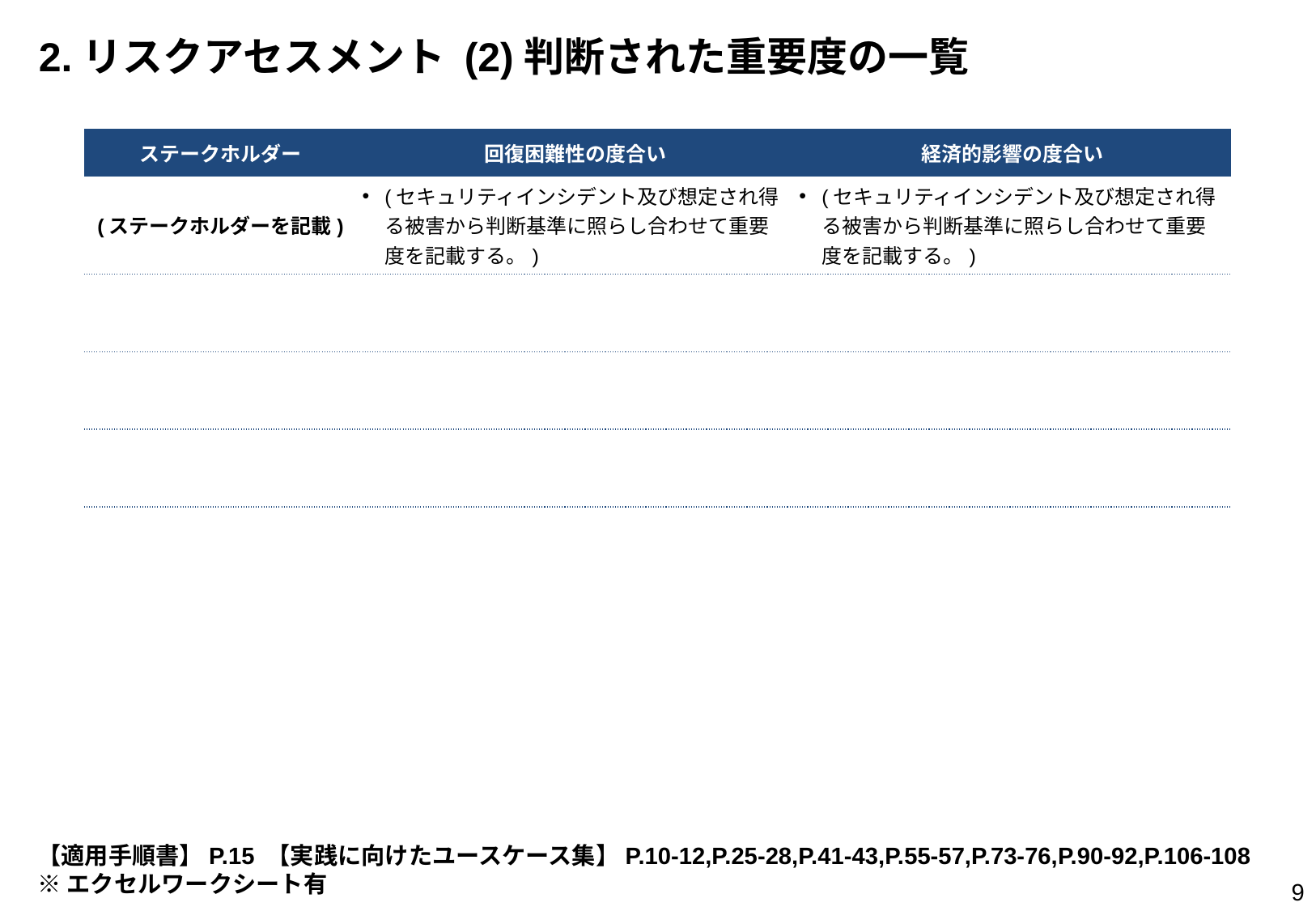

# 2.リスクアセスメント (2)判断された重要度の一覧
| ステークホルダー | 回復困難性の度合い | 経済的影響の度合い |
| --- | --- | --- |
| (ステークホルダーを記載) | (セキュリティインシデント及び想定され得る被害から判断基準に照らし合わせて重要度を記載する。) | (セキュリティインシデント及び想定され得る被害から判断基準に照らし合わせて重要度を記載する。) |
|  |  |  |
|  |  |  |
|  |  |  |
【適用手順書】P.15 【実践に向けたユースケース集】P.10-12,P.25-28,P.41-43,P.55-57,P.73-76,P.90-92,P.106-108
※エクセルワークシート有

9